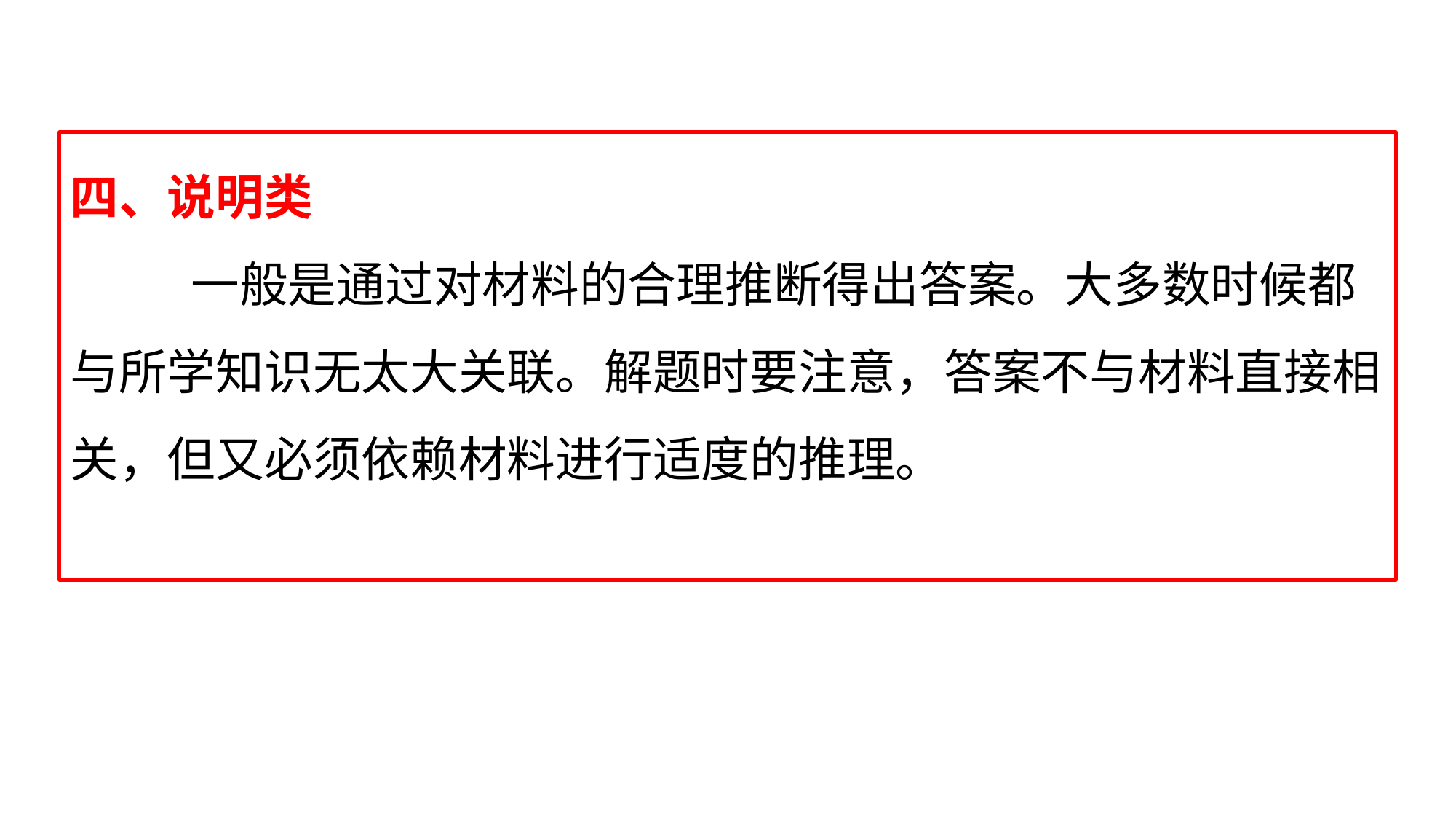

四、说明类
          一般是通过对材料的合理推断得出答案。大多数时候都与所学知识无太大关联。解题时要注意，答案不与材料直接相关，但又必须依赖材料进行适度的推理。